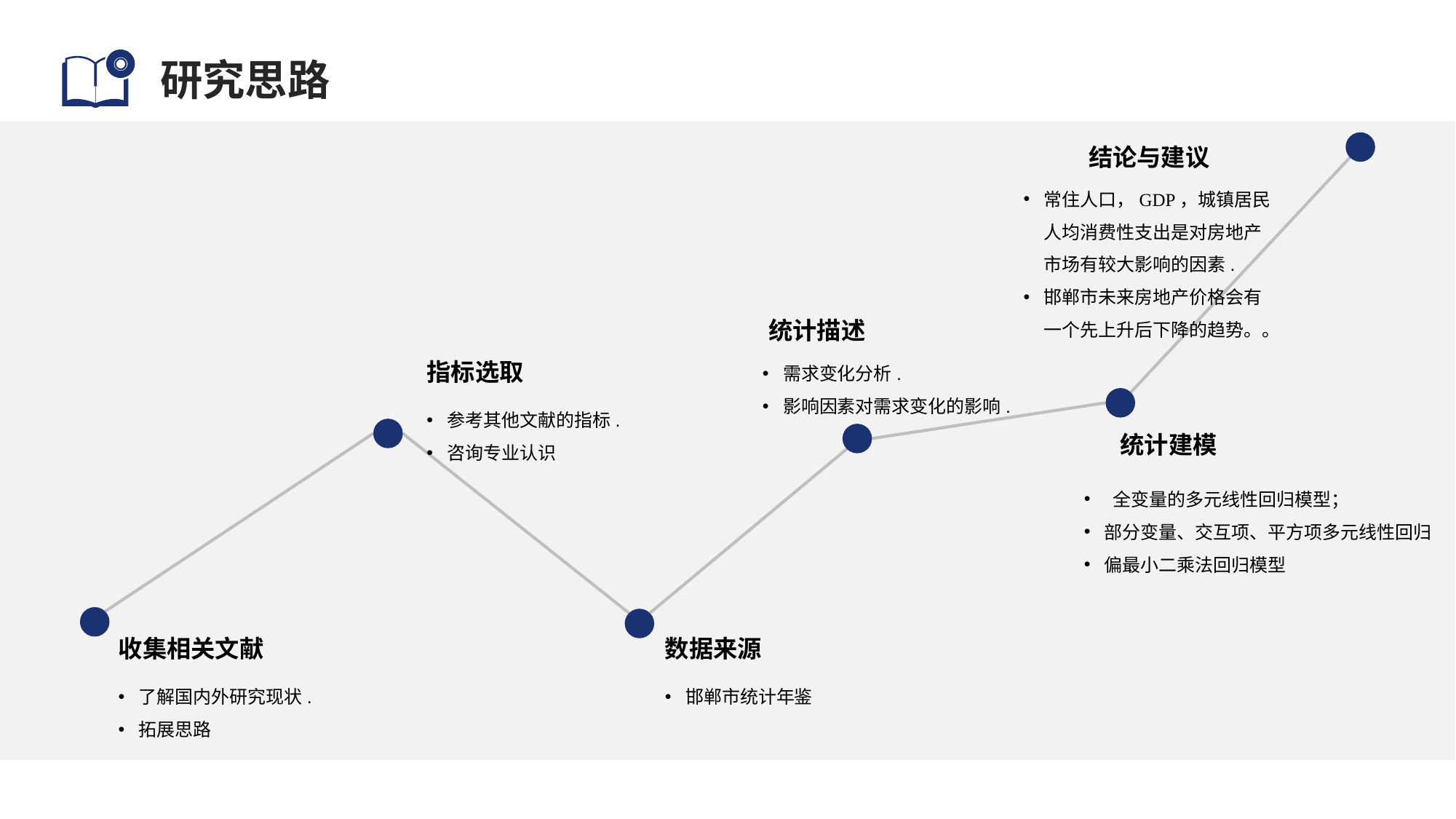

# 研究思路

结论与建议
常住人口，GDP，城镇居民人均消费性支出是对房地产市场有较大影响的因素.
邯郸市未来房地产价格会有一个先上升后下降的趋势。。
统计描述
需求变化分析.
影响因素对需求变化的影响.
指标选取

参考其他文献的指标.
咨询专业认识

统计建模

 全变量的多元线性回归模型；
部分变量、交互项、平方项多元线性回归
偏最小二乘法回归模型

收集相关文献
数据来源
了解国内外研究现状.
拓展思路
邯郸市统计年鉴